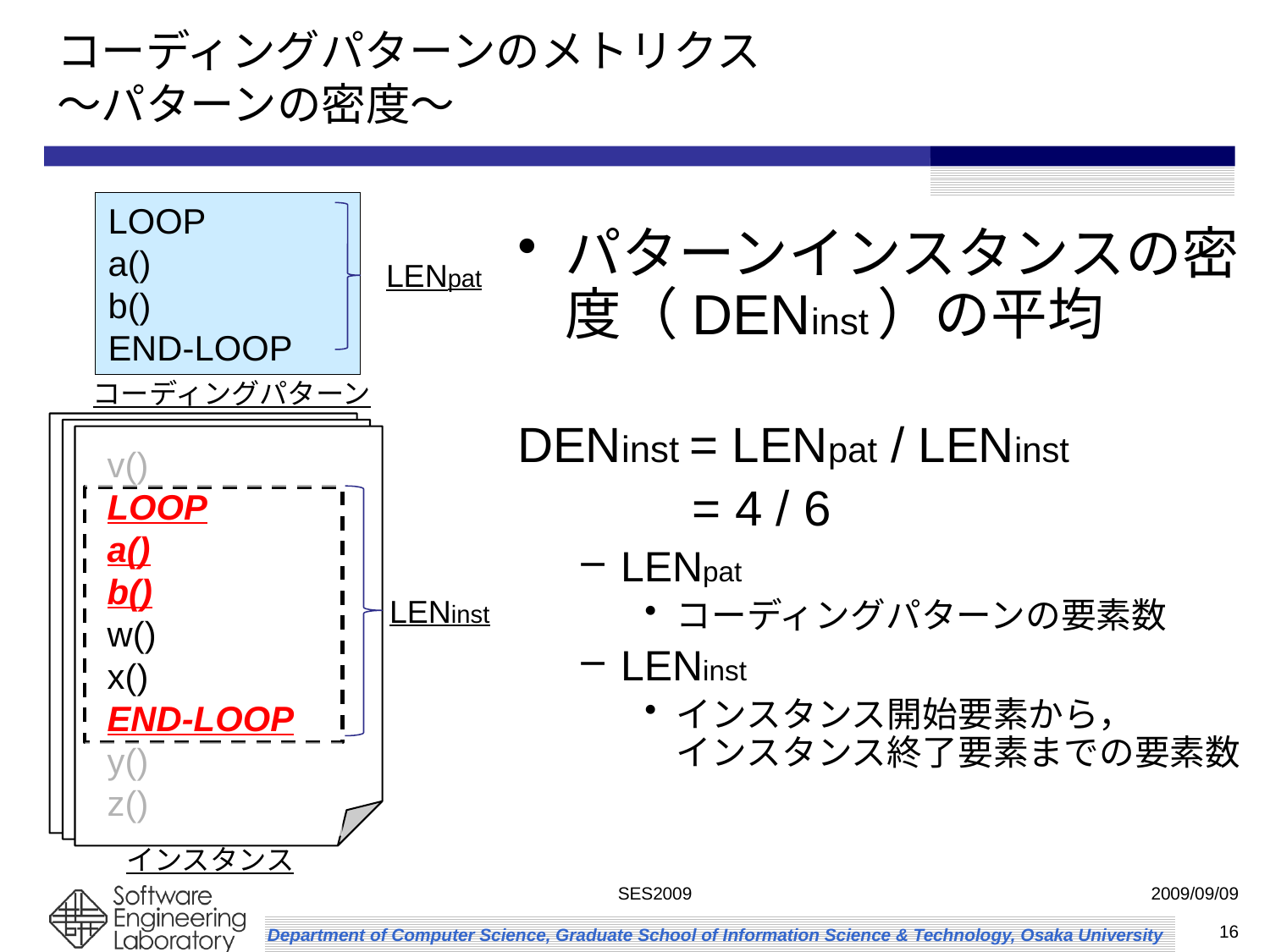

コーディングパターンのメトリクス
～パターンの密度～
LOOP
a()
b()
END-LOOP

パターンインスタンスの密度（DENinst）の平均

DENinst = LENpat / LENinst
DENinst = 4 / 6
LENpat
コーディングパターンの要素数
LENinst
インスタンス開始要素から，
インスタンス終了要素までの要素数

LENpat
コーディングパターン

v()
LOOP
a()
b()
w()
x()
END-LOOP
y()
z()

LENinst
インスタンス
SES2009
2009/09/09
16